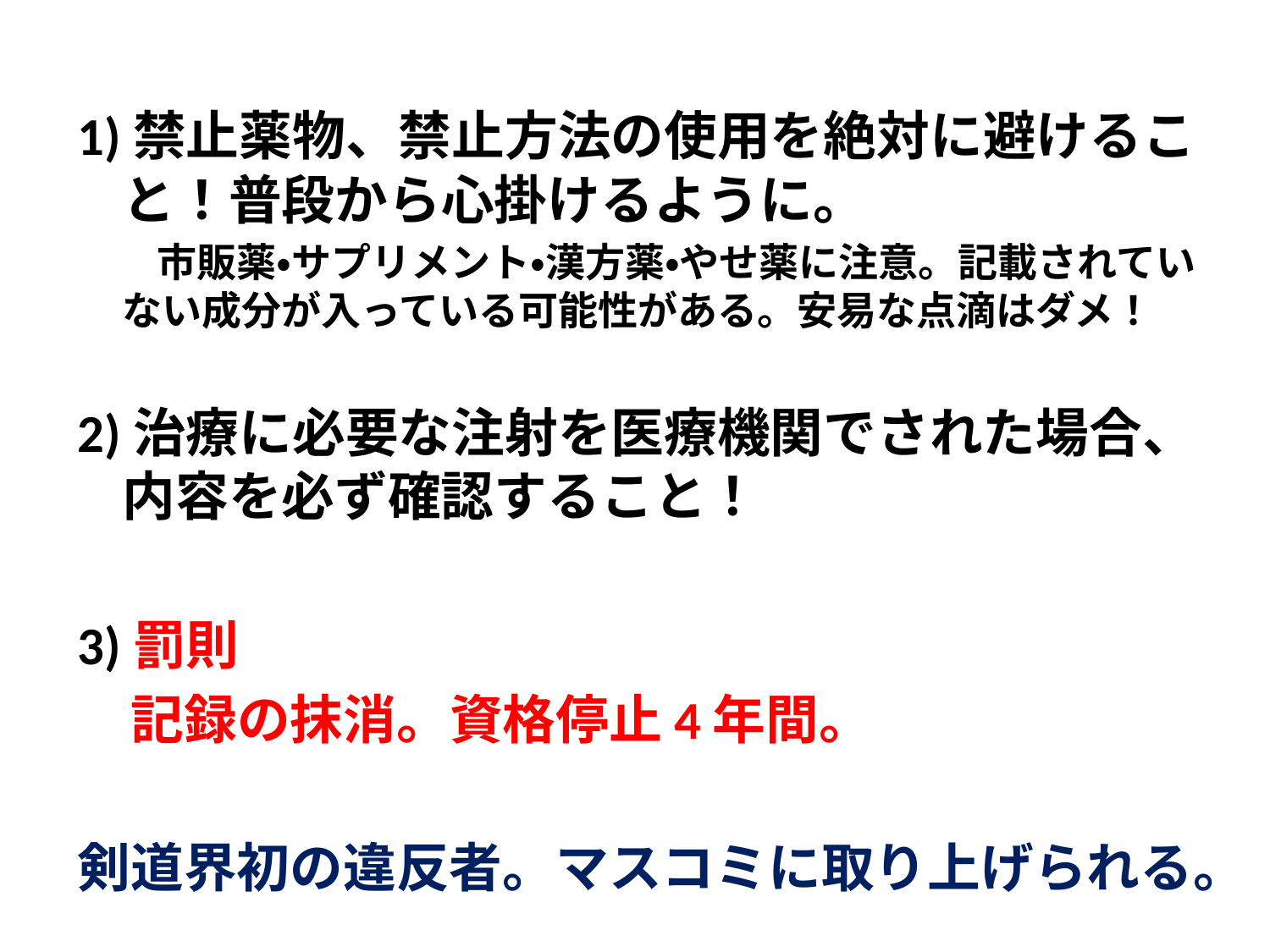

#
1)禁止薬物、禁止方法の使用を絶対に避けること！普段から心掛けるように。
　　市販薬・サプリメント・漢方薬・やせ薬に注意。記載されていない成分が入っている可能性がある。安易な点滴はダメ！

2)治療に必要な注射を医療機関でされた場合、内容を必ず確認すること！

3)罰則
　記録の抹消。資格停止4年間。

剣道界初の違反者。マスコミに取り上げられる。